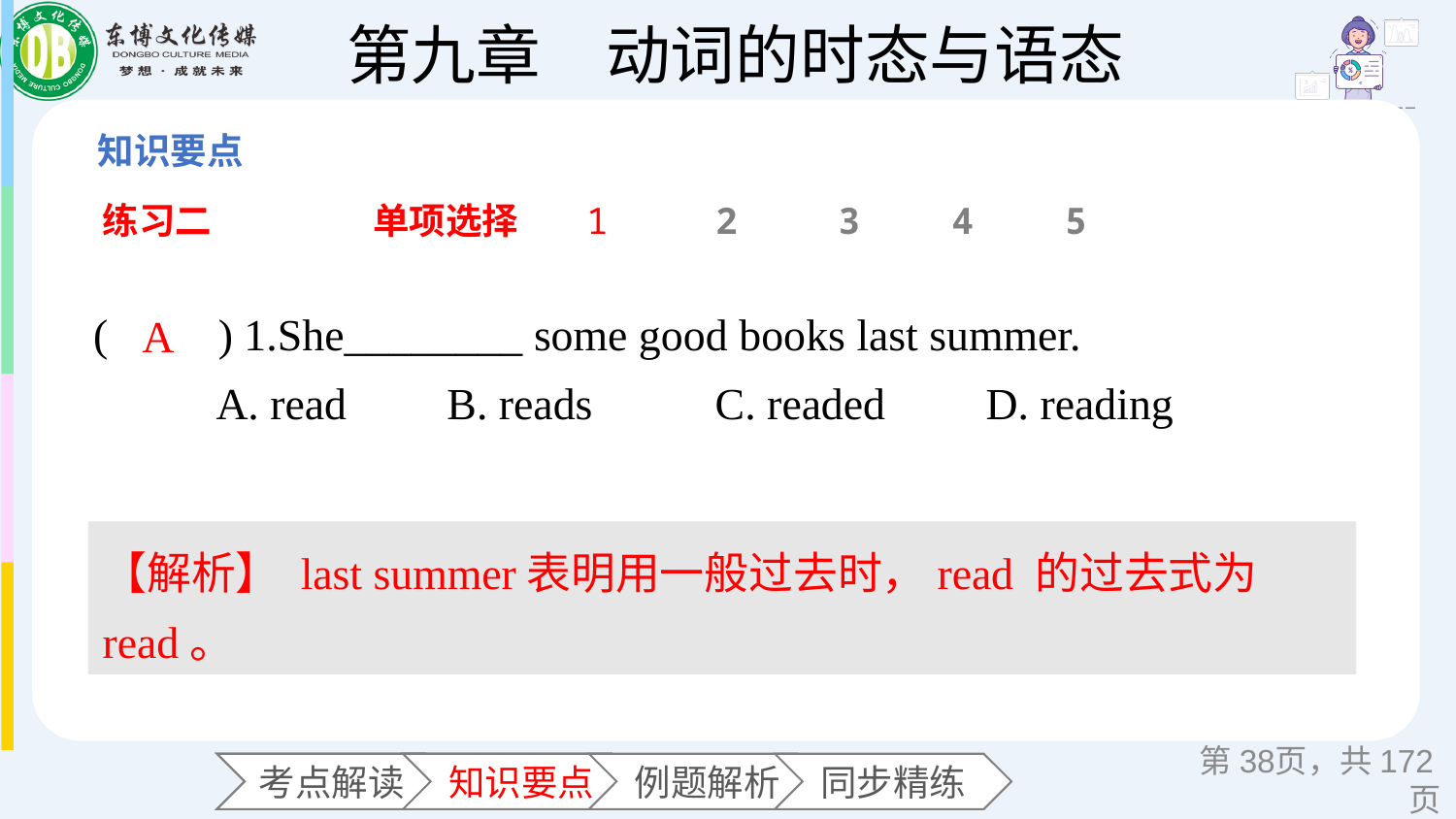

练习二
单项选择
1
2
3
4
5
(　　) 1.She________ some good books last summer.
           A. read         B. reads           C. readed         D. reading
A
【解析】 last summer表明用一般过去时，read 的过去式为read。
第38页，共172页